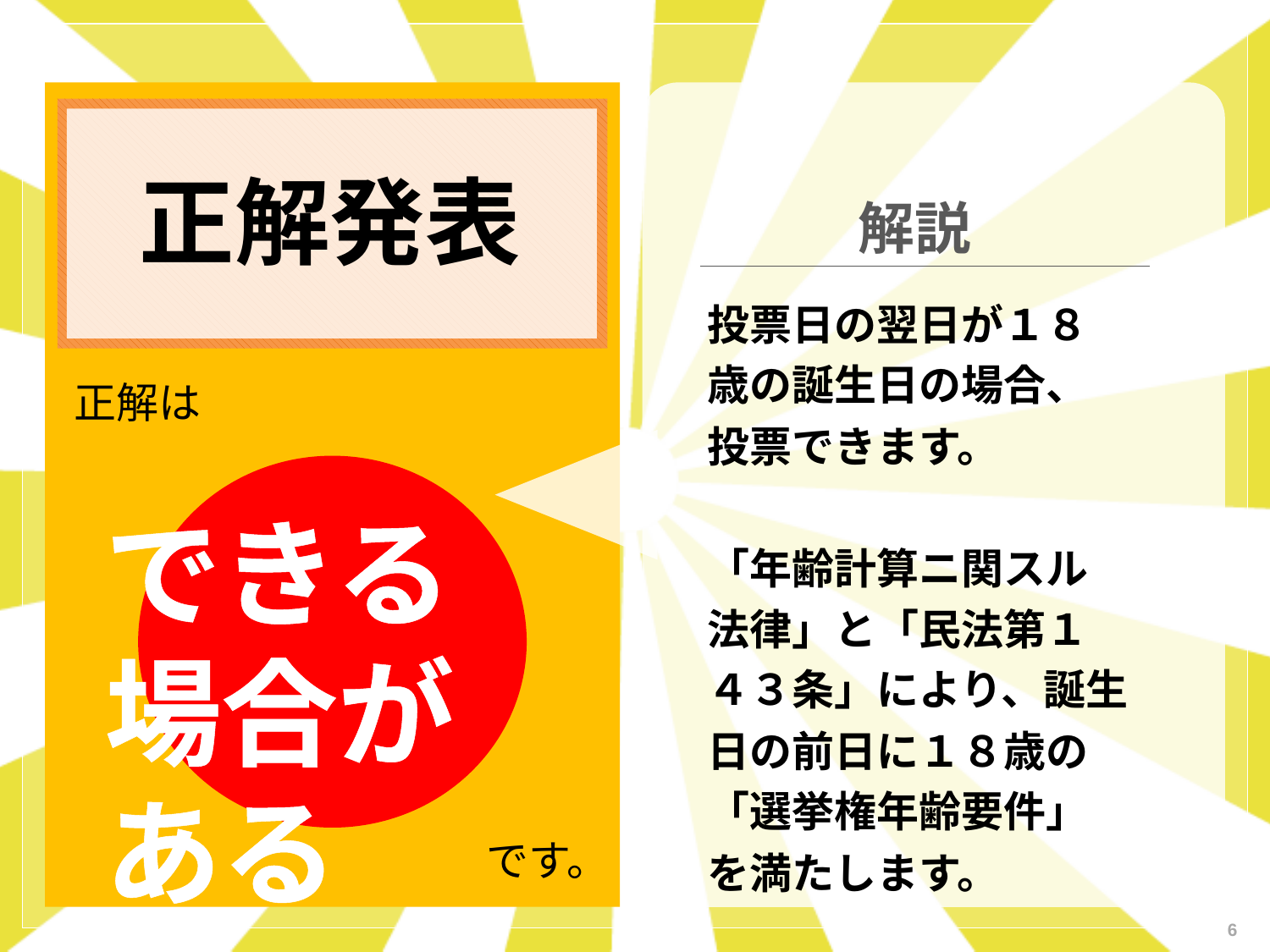

正解発表
解説
投票日の翌日が１８歳の誕生日の場合、投票できます。

「年齢計算ニ関スル法律」と「民法第１４３条」により、誕生日の前日に１８歳の「選挙権年齢要件」を満たします。
正解は

できる場合がある
です。
6